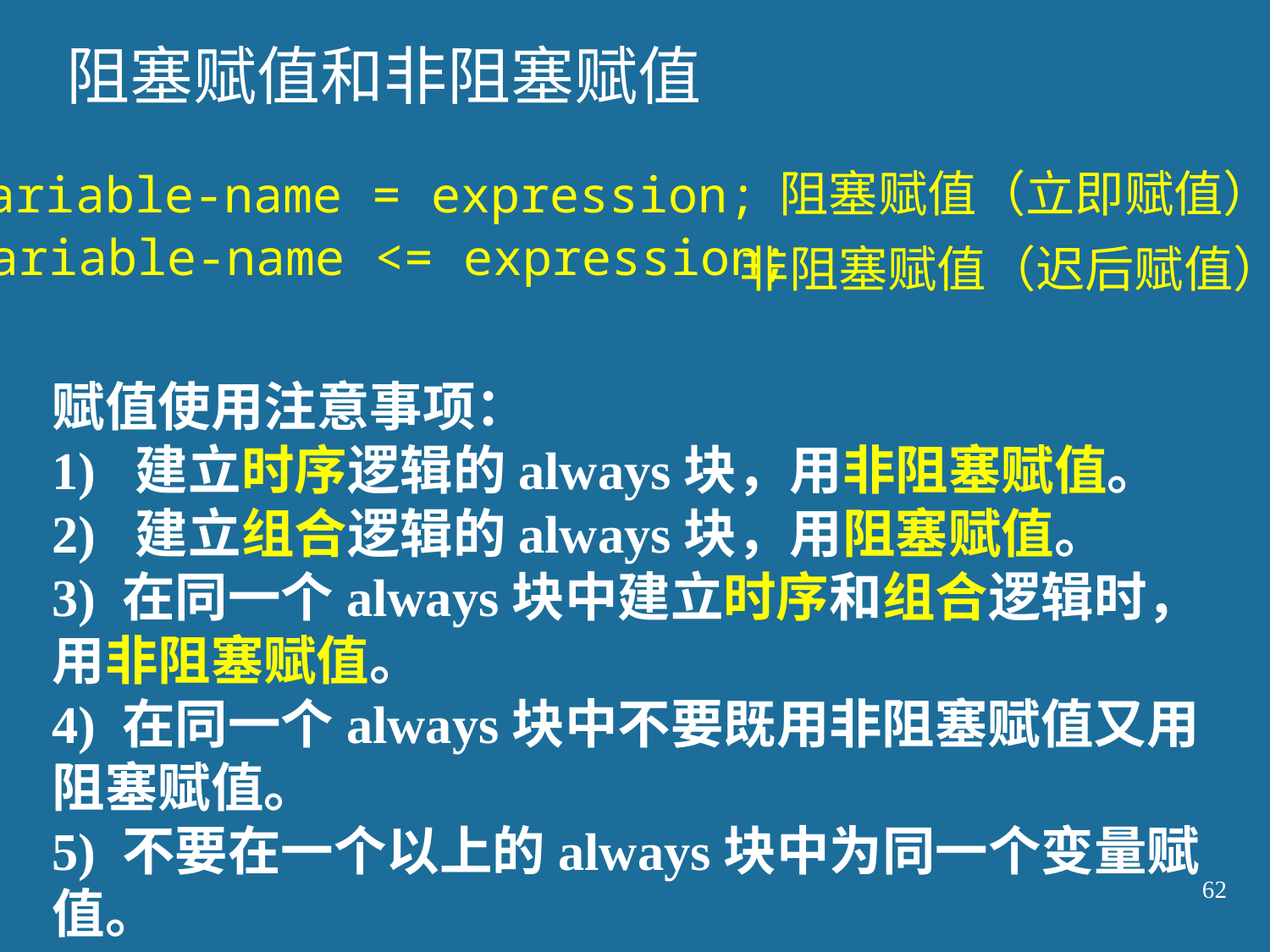

阻塞赋值和非阻塞赋值
阻塞赋值（立即赋值）
 variable-name = expression;
 variable-name <= expression;
非阻塞赋值（迟后赋值）
赋值使用注意事项：
1)  建立时序逻辑的always块，用非阻塞赋值。
2)  建立组合逻辑的always块，用阻塞赋值。
3) 在同一个always块中建立时序和组合逻辑时，用非阻塞赋值。
4) 在同一个always块中不要既用非阻塞赋值又用阻塞赋值。
5) 不要在一个以上的always块中为同一个变量赋值。
62